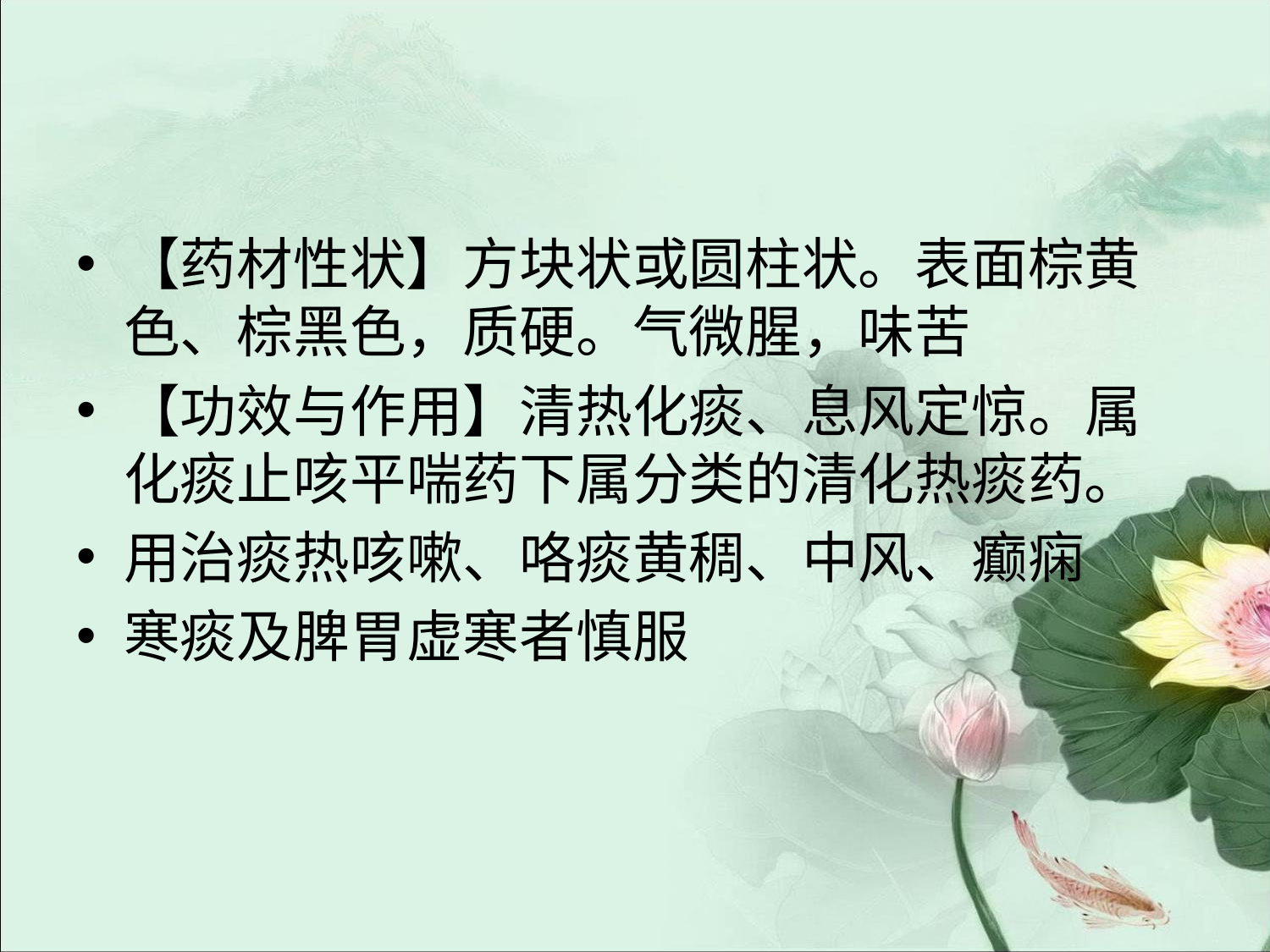

#
【药材性状】方块状或圆柱状。表面棕黄色、棕黑色，质硬。气微腥，味苦
【功效与作用】清热化痰、息风定惊。属化痰止咳平喘药下属分类的清化热痰药。
用治痰热咳嗽、咯痰黄稠、中风、癫痫
寒痰及脾胃虚寒者慎服